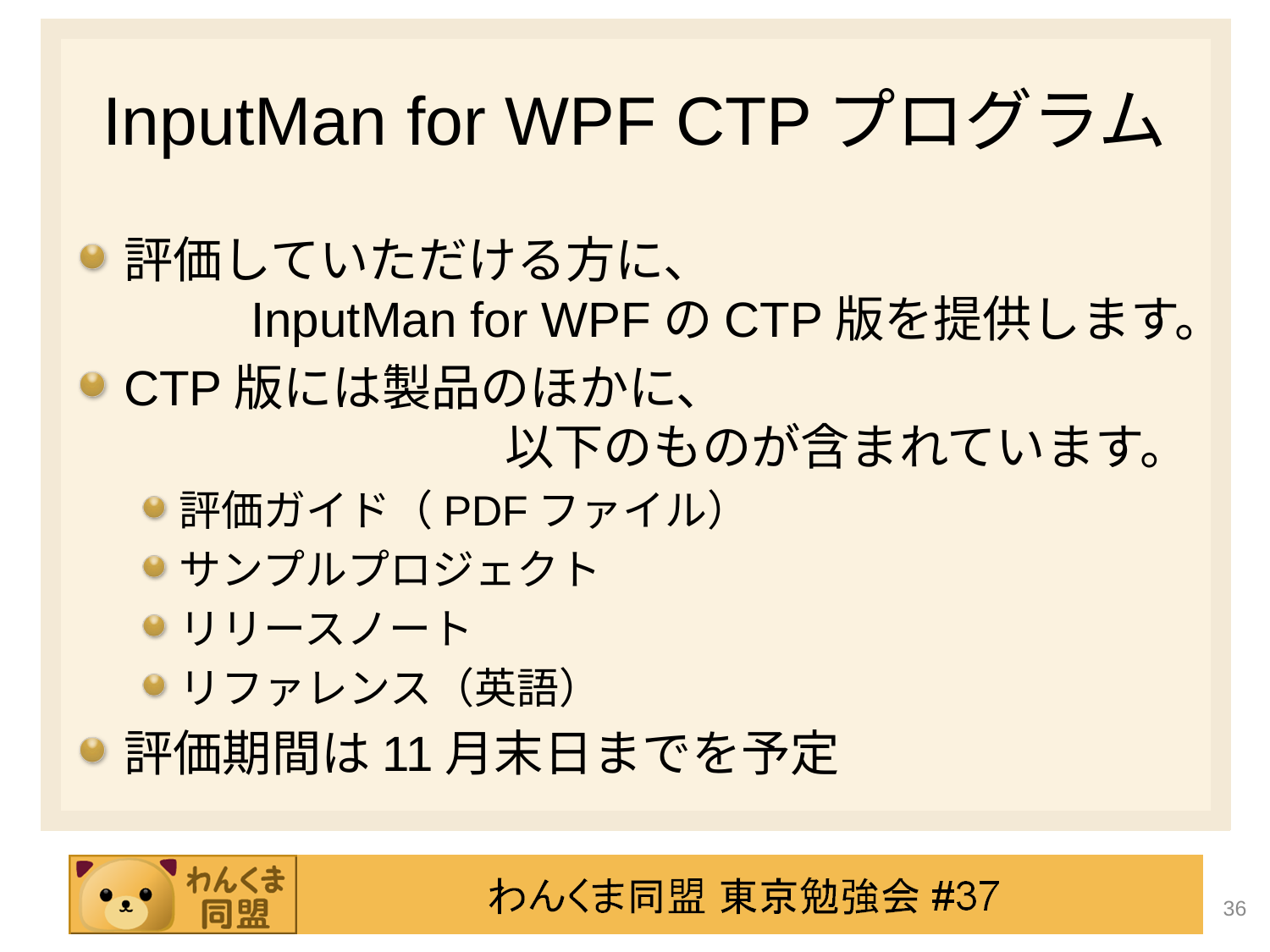

# InputMan for WPF CTPプログラム
評価していただける方に、
	InputMan for WPFのCTP版を提供します。
CTP版には製品のほかに、
			以下のものが含まれています。
評価ガイド（PDFファイル）
サンプルプロジェクト
リリースノート
リファレンス（英語）
評価期間は11月末日までを予定
36